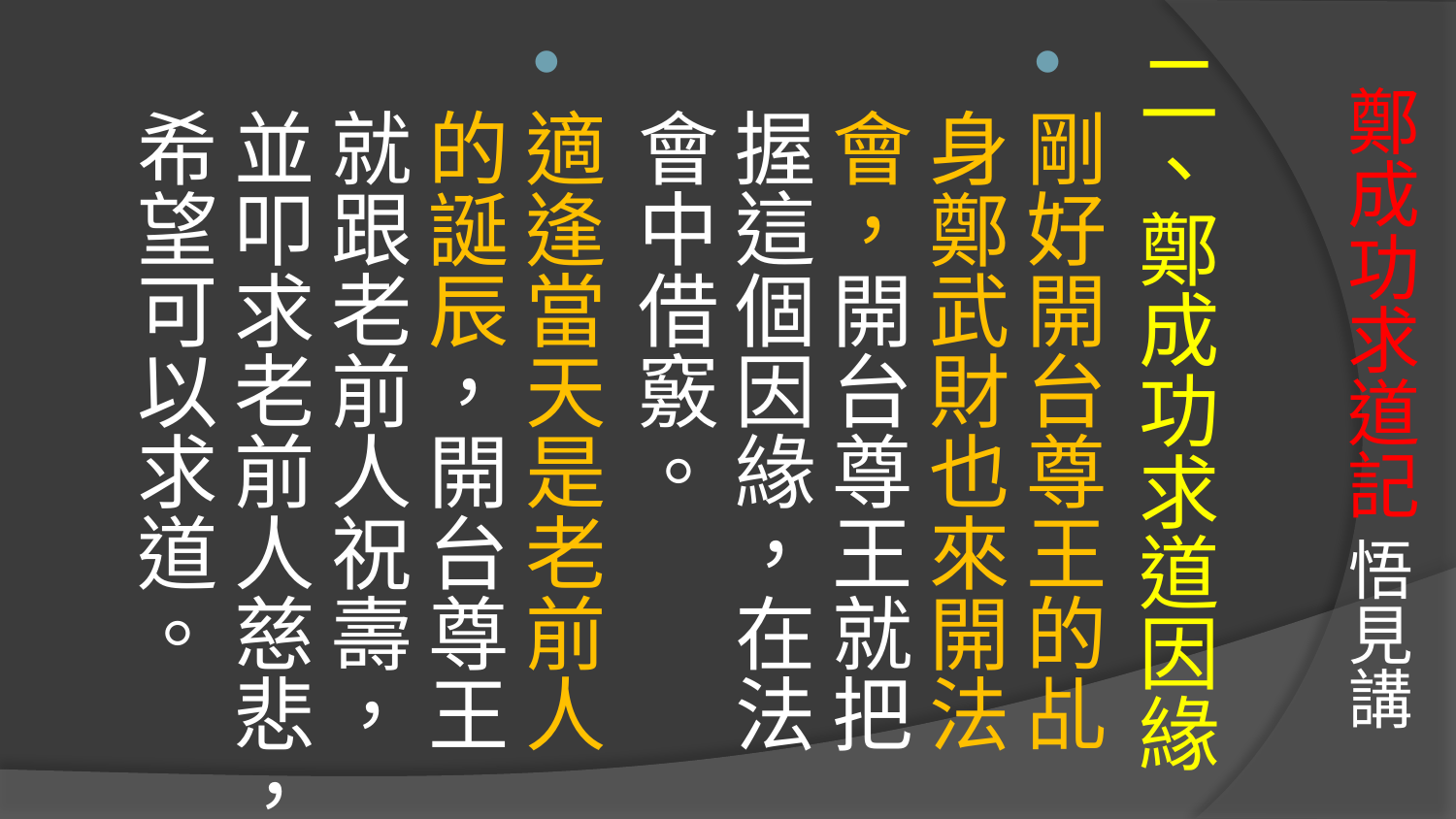

# 鄭成功求道記 悟見講
二、鄭成功求道因緣
剛好開台尊王的乩身鄭武財也來開法會，開台尊王就把握這個因緣，在法會中借竅。
適逢當天是老前人的誕辰，開台尊王就跟老前人祝壽，並叩求老前人慈悲，希望可以求道。